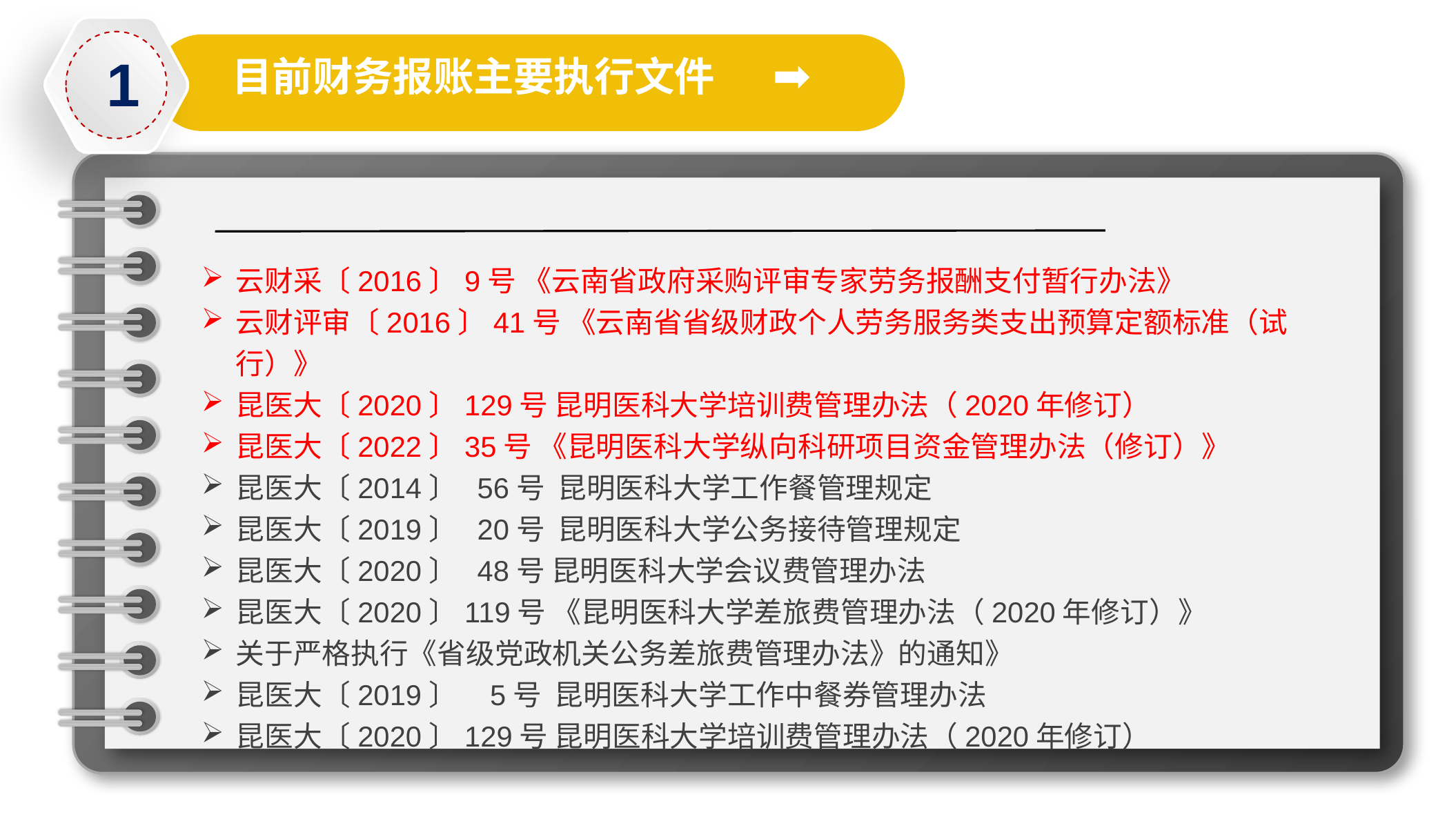

1

目前财务报账主要执行文件

云财采〔2016〕9号 《云南省政府采购评审专家劳务报酬支付暂行办法》
云财评审〔2016〕41号 《云南省省级财政个人劳务服务类支出预算定额标准（试行）》
昆医大〔2020〕129号 昆明医科大学培训费管理办法（2020年修订）
昆医大〔2022〕35号 《昆明医科大学纵向科研项目资金管理办法（修订）》
昆医大〔2014〕  56号  昆明医科大学工作餐管理规定
昆医大〔2019〕  20号  昆明医科大学公务接待管理规定
昆医大〔2020〕  48号 昆明医科大学会议费管理办法
昆医大〔2020〕119号 《昆明医科大学差旅费管理办法（2020年修订）》
关于严格执行《省级党政机关公务差旅费管理办法》的通知》
昆医大〔2019〕    5号  昆明医科大学工作中餐券管理办法
昆医大〔2020〕129号 昆明医科大学培训费管理办法（2020年修订）